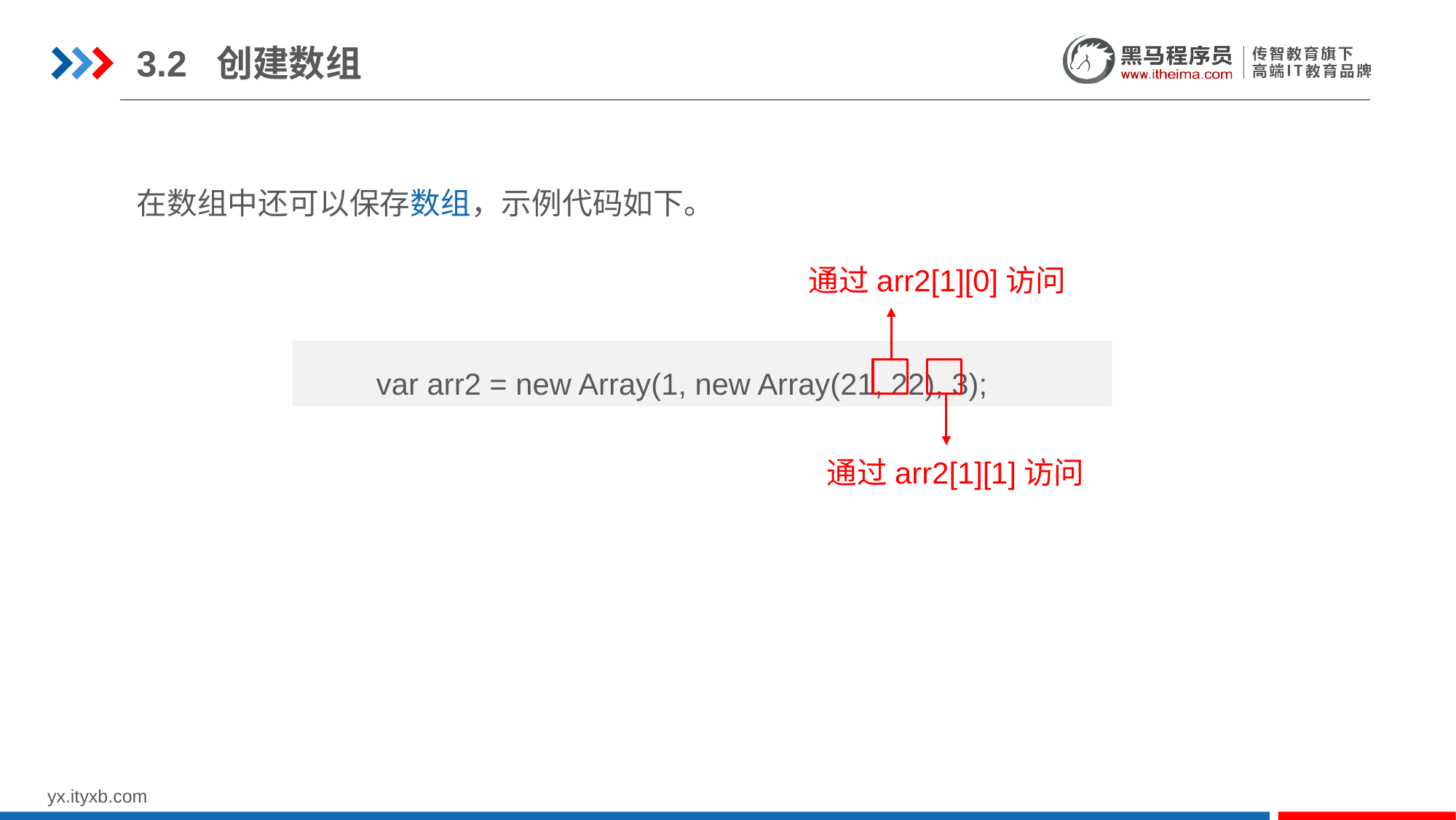

3.2  创建数组
在数组中还可以保存数组，示例代码如下。
通过arr2[1][0]访问
var arr2 = new Array(1, new Array(21, 22), 3);

通过arr2[1][1]访问